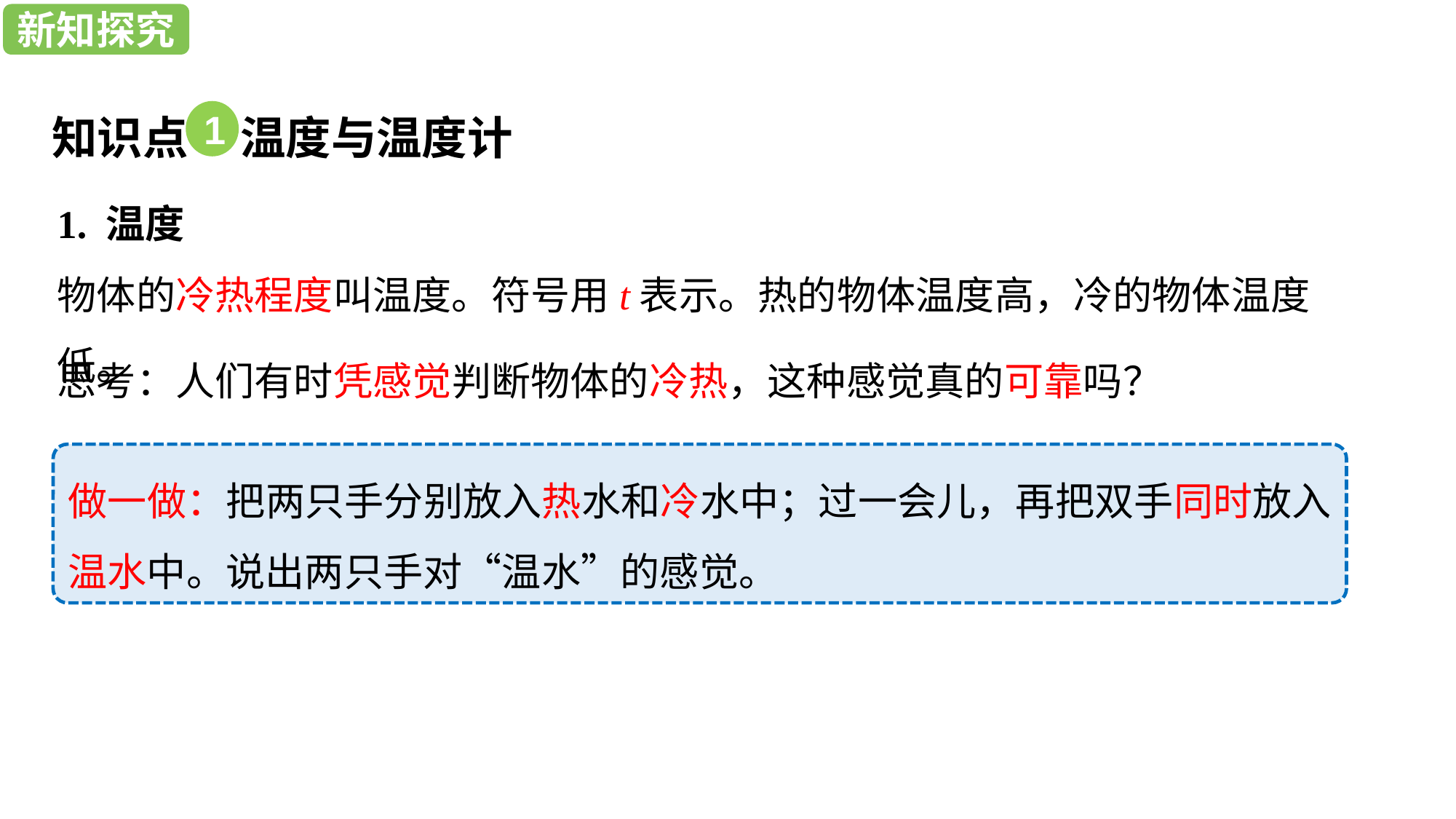

新知探究
新知探究
知识点     温度与温度计
1
1. 温度
物体的冷热程度叫温度。符号用t表示。热的物体温度高，冷的物体温度低。
思考：人们有时凭感觉判断物体的冷热，这种感觉真的可靠吗？
做一做：把两只手分别放入热水和冷水中；过一会儿，再把双手同时放入温水中。说出两只手对“温水”的感觉。